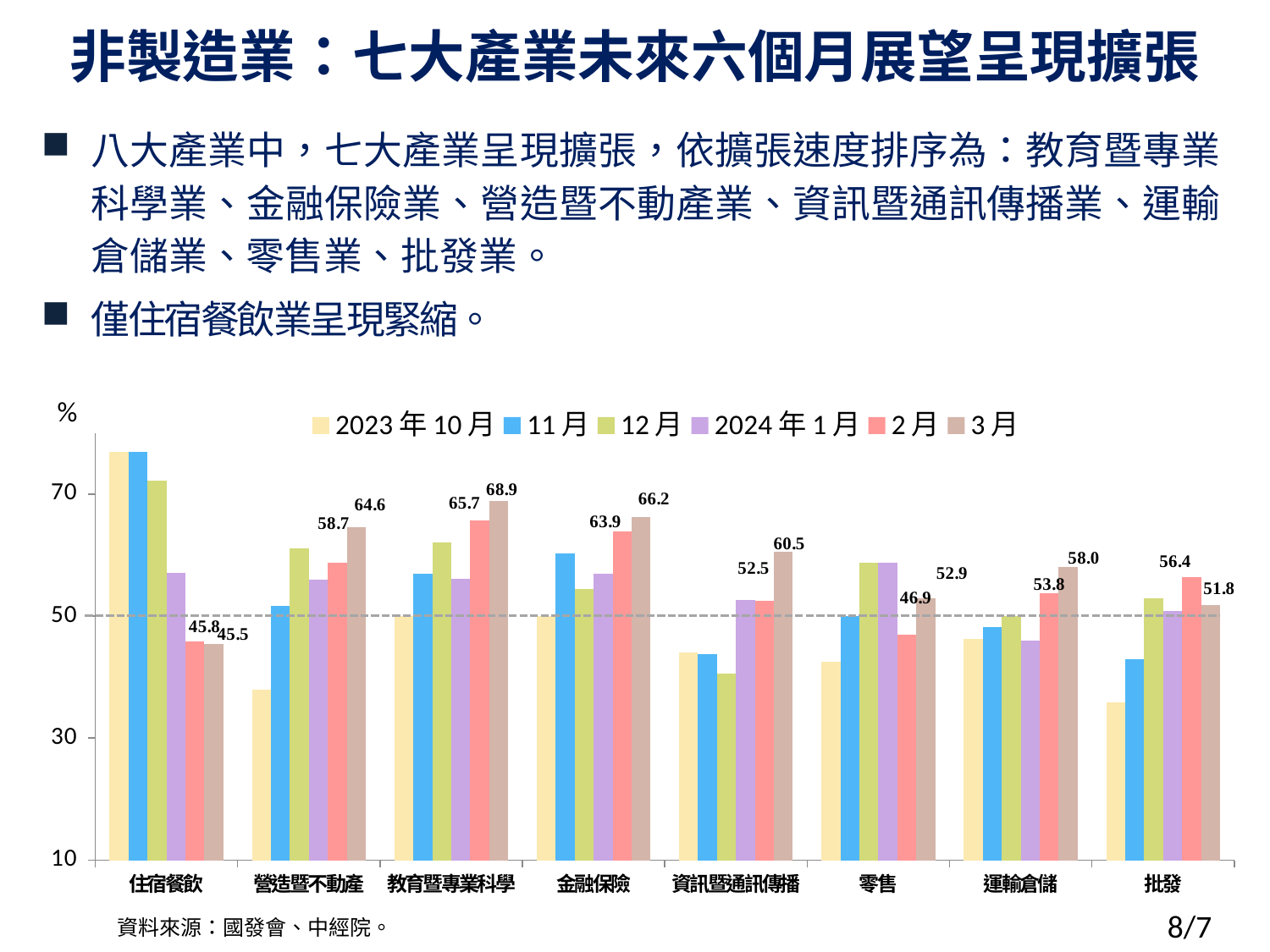

# 非製造業：七大產業未來六個月展望呈現擴張
八大產業中，七大產業呈現擴張，依擴張速度排序為：教育暨專業科學業、金融保險業、營造暨不動產業、資訊暨通訊傳播業、運輸倉儲業、零售業、批發業。
僅住宿餐飲業呈現緊縮。

### Chart

| Category | 2023年10月 | 11月 | 12月 | 2024年1月 | 2月 | 3月 |
|---|---|---|---|---|---|---|
| 住宿餐飲 | 76.9 | 76.9 | 72.2 | 57.1 | 45.8 | 45.5 |
| 營造暨不動產 | 38.0 | 51.7 | 61.1 | 56.0 | 58.7 | 64.6 |
| 教育暨專業科學 | 50.0 | 56.9 | 62.1 | 56.1 | 65.7 | 68.9 |
| 金融保險 | 50.0 | 60.3 | 54.5 | 56.9 | 63.9 | 66.2 |
| 資訊暨通訊傳播 | 44.1 | 43.8 | 40.6 | 52.6 | 52.5 | 60.5 |
| 零售 | 42.5 | 50.0 | 58.8 | 58.8 | 46.9 | 52.9 |
| 運輸倉儲 | 46.3 | 48.2 | 50.0 | 46.0 | 53.8 | 58.0 |
| 批發 | 35.8 | 42.9 | 52.9 | 50.9 | 56.4 | 51.8 |
%
資料來源：國發會、中經院。